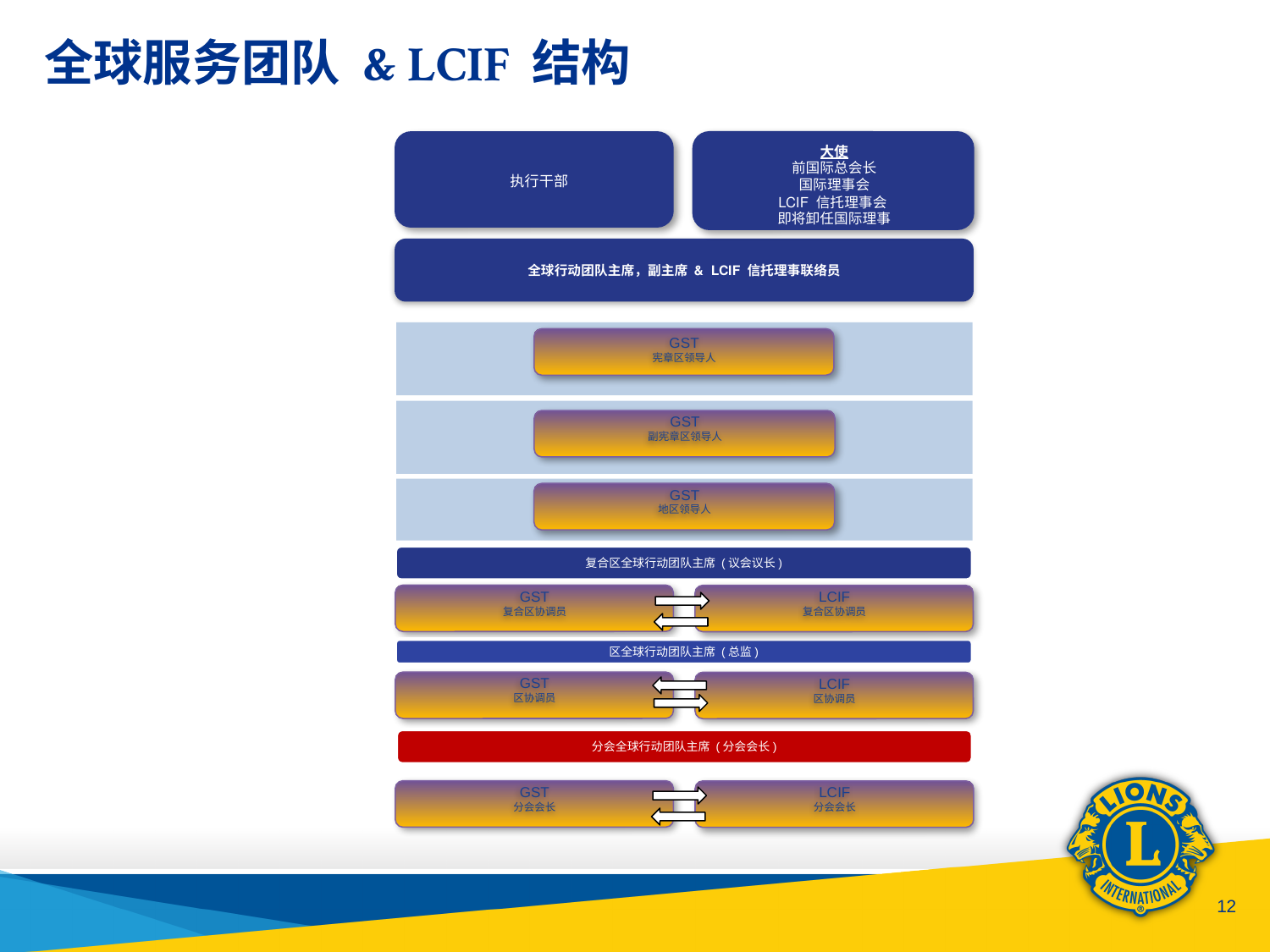

# 全球服务团队 & LCIF 结构
大使
前国际总会长
国际理事会
LCIF 信托理事会
即将卸任国际理事

执行干部
全球行动团队主席，副主席 &  LCIF 信托理事联络员

GST
宪章区领导人

GST
副宪章区领导人

GST

GST
地区领导人

复合区全球行动团队主席 (议会议长)
GST
复合区协调员

LCIF
复合区协调员

区全球行动团队主席 (总监)
GST
区协调员

LCIF
区协调员

分会全球行动团队主席 (分会会长)
GST
分会会长

LCIF
分会会长